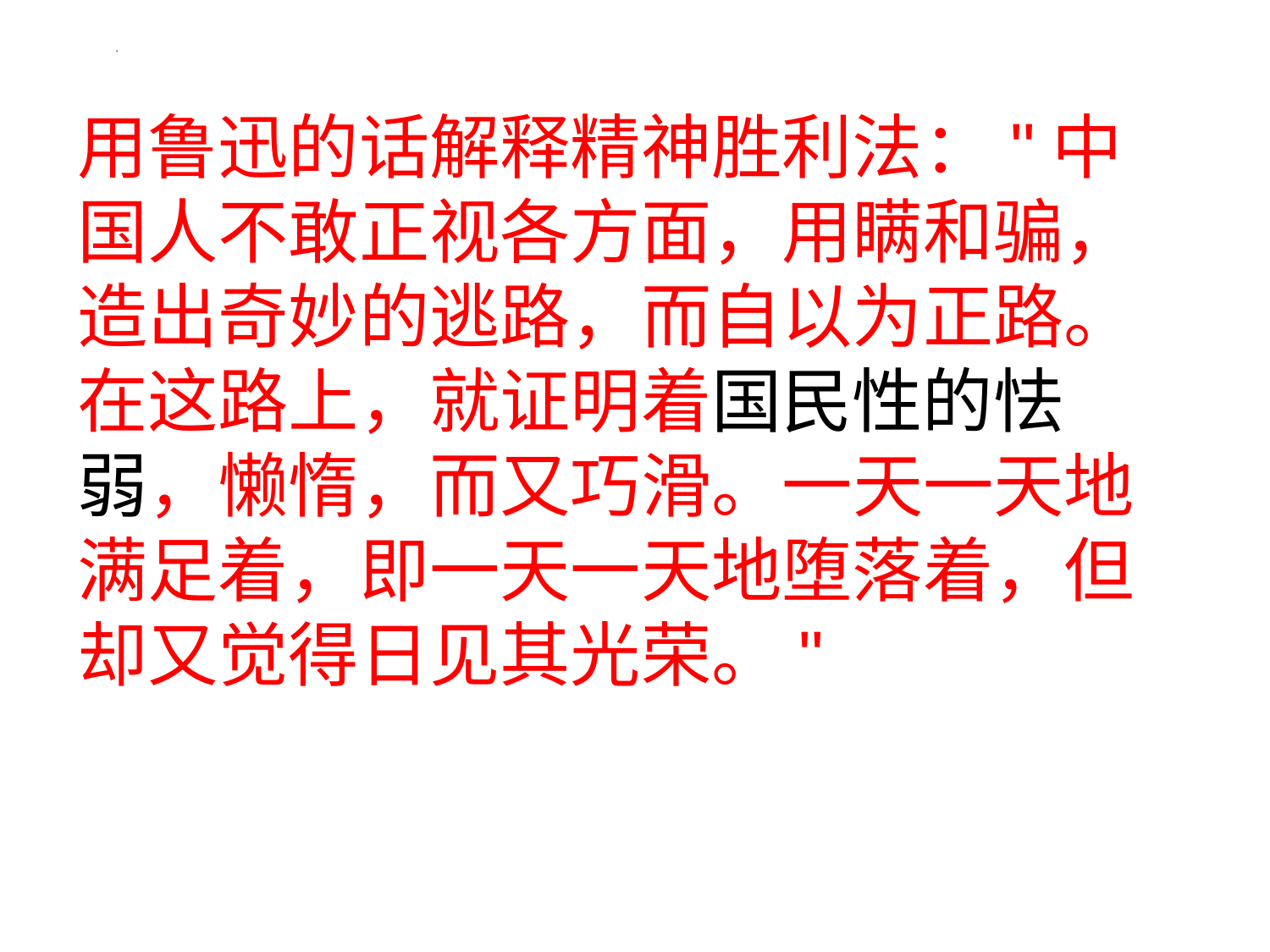

用鲁迅的话解释精神胜利法："中国人不敢正视各方面，用瞒和骗，造出奇妙的逃路，而自以为正路。在这路上，就证明着国民性的怯弱，懒惰，而又巧滑。一天一天地满足着，即一天一天地堕落着，但却又觉得日见其光荣。"